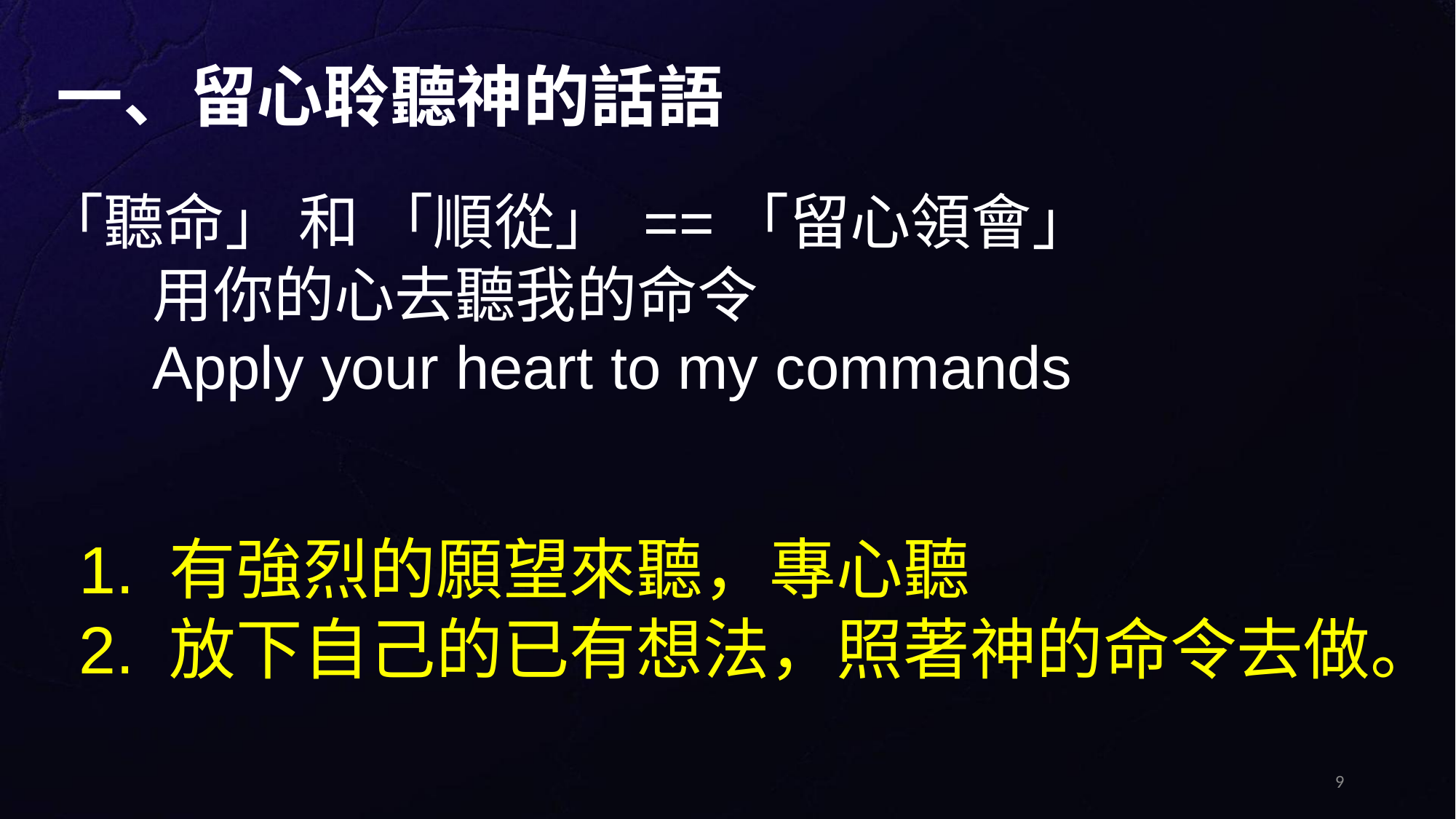

一、留心聆聽神的話語
「聽命」 和 「順從」 ==「留心領會」
用你的心去聽我的命令
Apply your heart to my commands
1. 有強烈的願望來聽，專心聽
2. 放下自己的已有想法，照著神的命令去做。
9